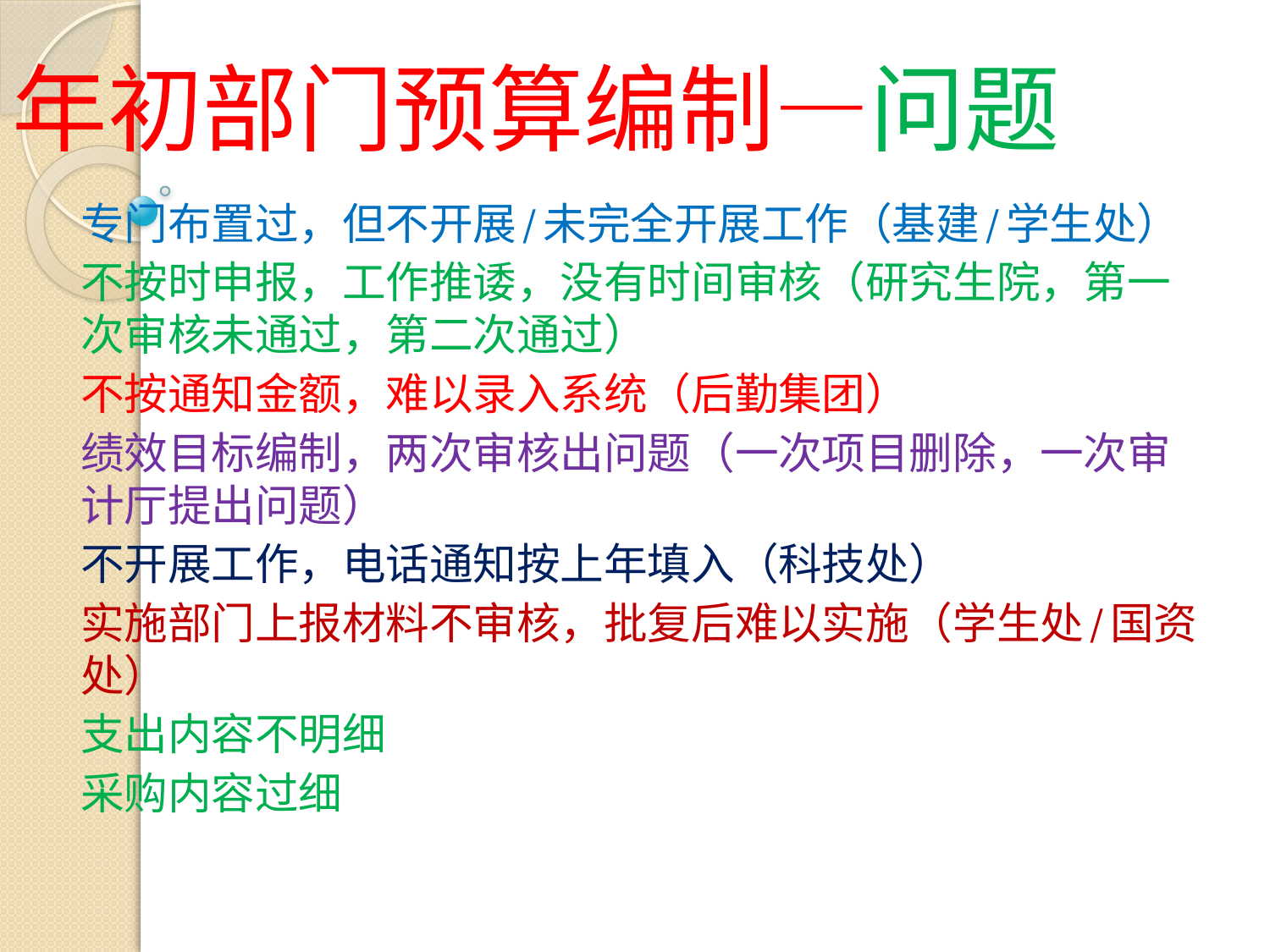

# 年初部门预算编制—问题
专门布置过，但不开展/未完全开展工作（基建/学生处）
不按时申报，工作推诿，没有时间审核（研究生院，第一次审核未通过，第二次通过）
不按通知金额，难以录入系统（后勤集团）
绩效目标编制，两次审核出问题（一次项目删除，一次审计厅提出问题）
不开展工作，电话通知按上年填入（科技处）
实施部门上报材料不审核，批复后难以实施（学生处/国资处）
支出内容不明细
采购内容过细